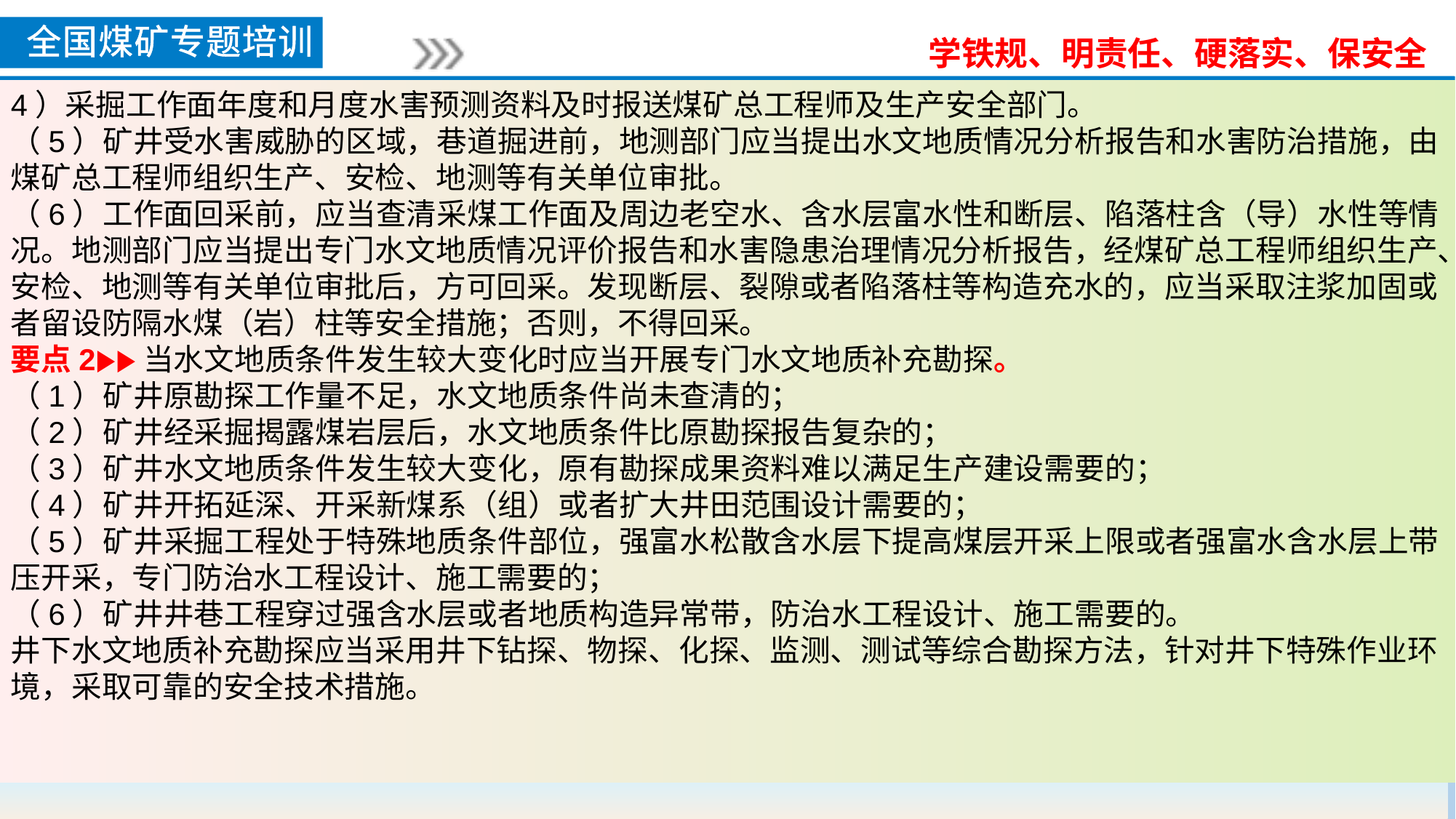

4）采掘工作面年度和月度水害预测资料及时报送煤矿总工程师及生产安全部门。
（5）矿井受水害威胁的区域，巷道掘进前，地测部门应当提出水文地质情况分析报告和水害防治措施，由煤矿总工程师组织生产、安检、地测等有关单位审批。
（6）工作面回采前，应当查清采煤工作面及周边老空水、含水层富水性和断层、陷落柱含（导）水性等情况。地测部门应当提出专门水文地质情况评价报告和水害隐患治理情况分析报告，经煤矿总工程师组织生产、安检、地测等有关单位审批后，方可回采。发现断层、裂隙或者陷落柱等构造充水的，应当采取注浆加固或者留设防隔水煤（岩）柱等安全措施；否则，不得回采。
要点2▶▶当水文地质条件发生较大变化时应当开展专门水文地质补充勘探。
（1）矿井原勘探工作量不足，水文地质条件尚未查清的；
（2）矿井经采掘揭露煤岩层后，水文地质条件比原勘探报告复杂的；
（3）矿井水文地质条件发生较大变化，原有勘探成果资料难以满足生产建设需要的；
（4）矿井开拓延深、开采新煤系（组）或者扩大井田范围设计需要的；
（5）矿井采掘工程处于特殊地质条件部位，强富水松散含水层下提高煤层开采上限或者强富水含水层上带压开采，专门防治水工程设计、施工需要的；
（6）矿井井巷工程穿过强含水层或者地质构造异常带，防治水工程设计、施工需要的。
井下水文地质补充勘探应当采用井下钻探、物探、化探、监测、测试等综合勘探方法，针对井下特殊作业环境，采取可靠的安全技术措施。